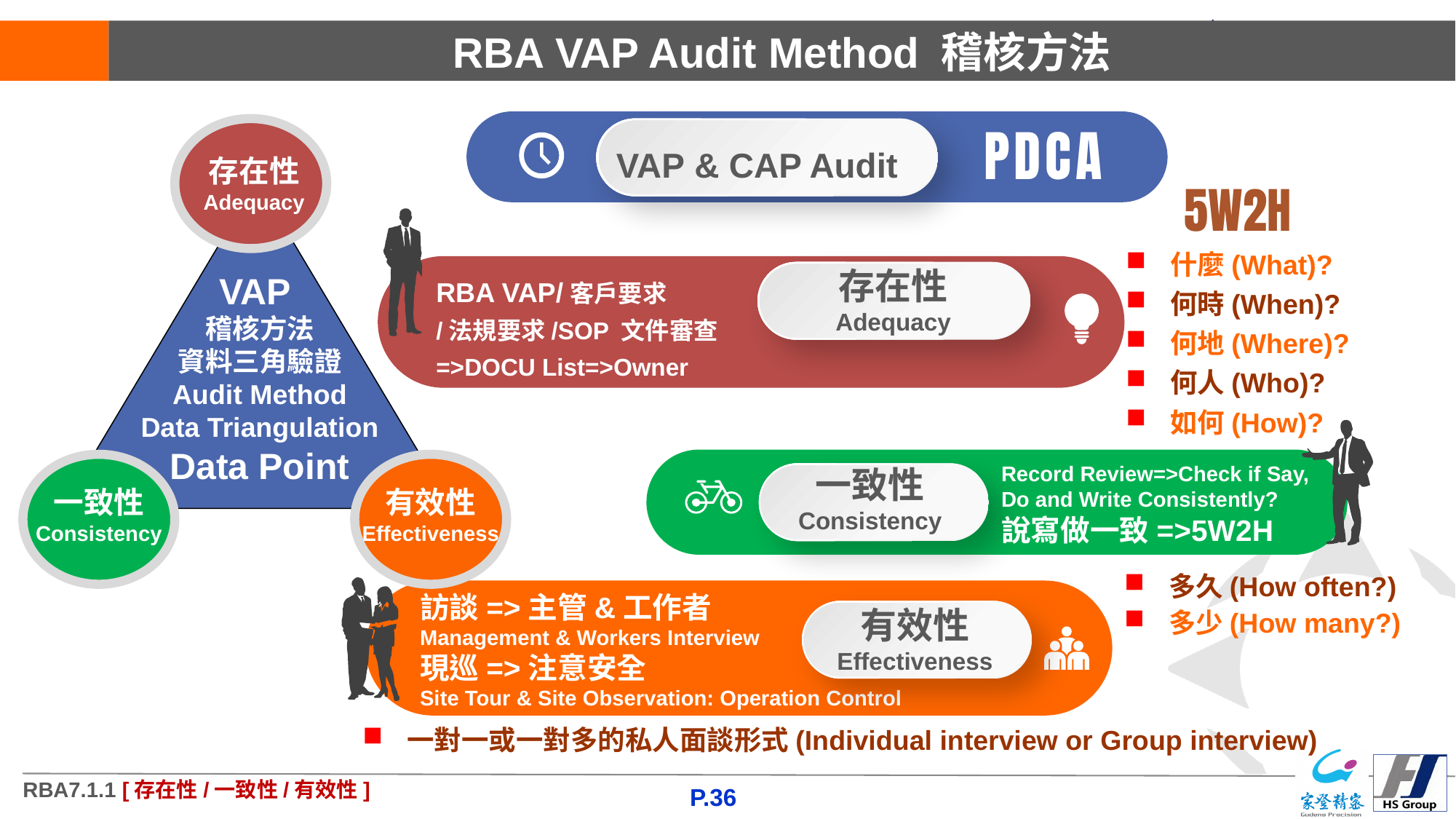

# RBA VAP Audit Method 稽核方法

VAP & CAP Audit

PDCA

存在性
Adequacy

5W2H
什麼(What)?
何時(When)?
何地(Where)?
何人(Who)?
如何(How)?

存在性
Adequacy

VAP
稽核方法
資料三角驗證
Audit Method
Data Triangulation
Data Point
RBA VAP/客戶要求
/法規要求/SOP 文件審查
=>DOCU List=>Owner

Record Review=>Check if Say, Do and Write Consistently?
說寫做一致=>5W2H
一致性
Consistency

一致性
Consistency
有效性
Effectiveness

多久(How often?)
多少(How many?)

訪談=>主管&工作者
Management & Workers Interview
現巡=>注意安全
Site Tour & Site Observation: Operation Control
有效性
Effectiveness

一對一或一對多的私人面談形式(Individual interview or Group interview)